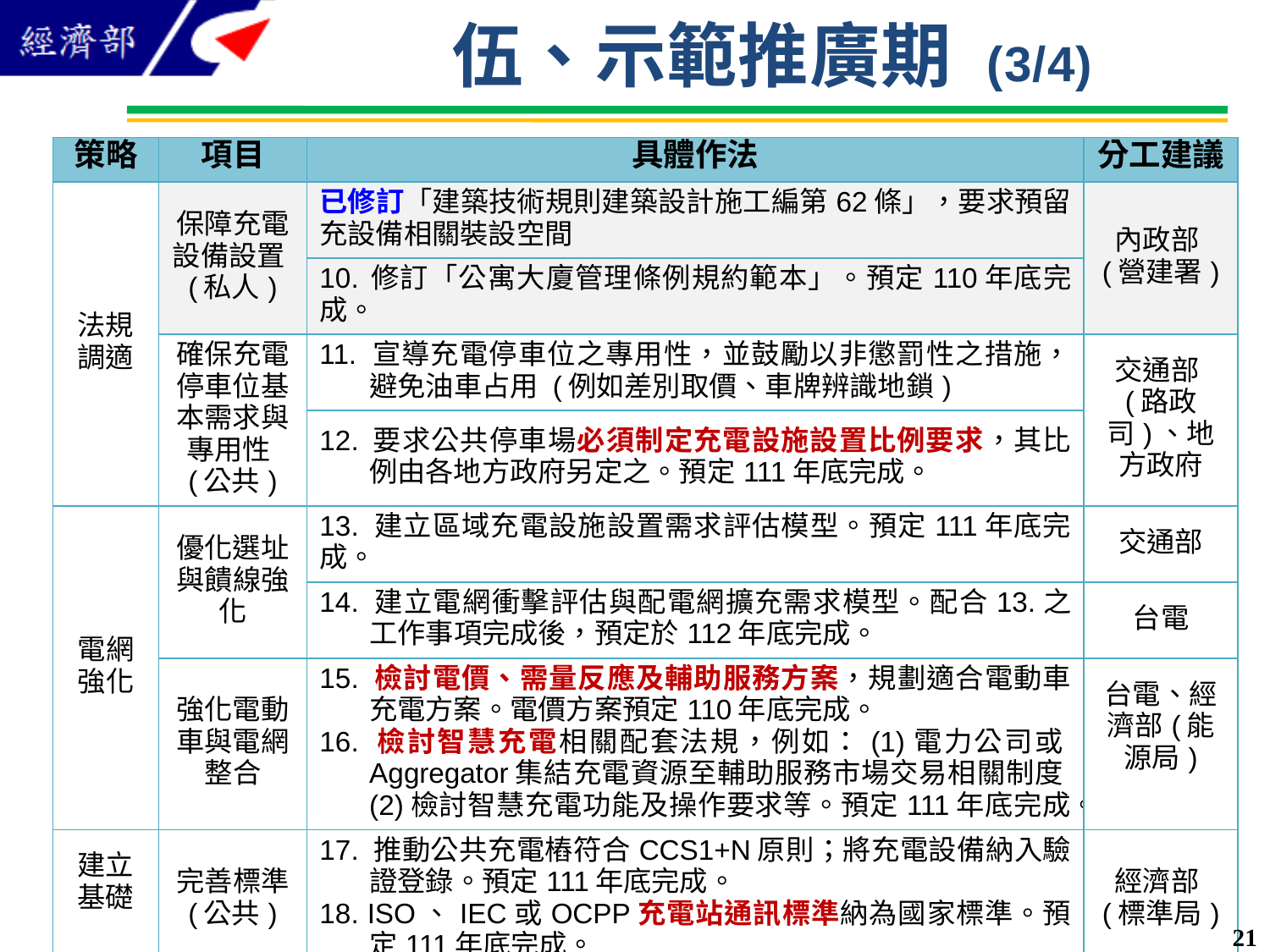

伍、示範推廣期 (3/4)
| 策略 | 項目 | 具體作法 | 分工建議 |
| --- | --- | --- | --- |
| 法規調適 | 保障充電設備設置(私人) | 已修訂「建築技術規則建築設計施工編第62條」，要求預留充設備相關裝設空間 | 內政部(營建署) |
|  |  | 10. 修訂「公寓大廈管理條例規約範本」。預定110年底完成。 |  |
|  | 確保充電停車位基本需求與專用性(公共) | 11. 宣導充電停車位之專用性，並鼓勵以非懲罰性之措施，避免油車占用 (例如差別取價、車牌辨識地鎖) | 交通部(路政司)、地方政府 |
|  |  | 12. 要求公共停車場必須制定充電設施設置比例要求，其比例由各地方政府另定之。預定111年底完成。 |  |
| 電網強化 | 優化選址與饋線強化 | 13. 建立區域充電設施設置需求評估模型。預定111年底完成。 | 交通部 |
|  |  | 14. 建立電網衝擊評估與配電網擴充需求模型。配合13.之工作事項完成後，預定於112年底完成。 | 台電 |
|  | 強化電動車與電網整合 | 15. 檢討電價、需量反應及輔助服務方案，規劃適合電動車充電方案。電價方案預定110年底完成。 16. 檢討智慧充電相關配套法規，例如：(1)電力公司或Aggregator集結充電資源至輔助服務市場交易相關制度(2)檢討智慧充電功能及操作要求等。預定111年底完成。 | 台電、經濟部(能源局) |
| 建立基礎 | 完善標準 (公共) | 17. 推動公共充電樁符合CCS1+N原則；將充電設備納入驗證登錄。預定111年底完成。 18. ISO、IEC或OCPP充電站通訊標準納為國家標準。預定111年底完成。 | 經濟部(標準局) |
21